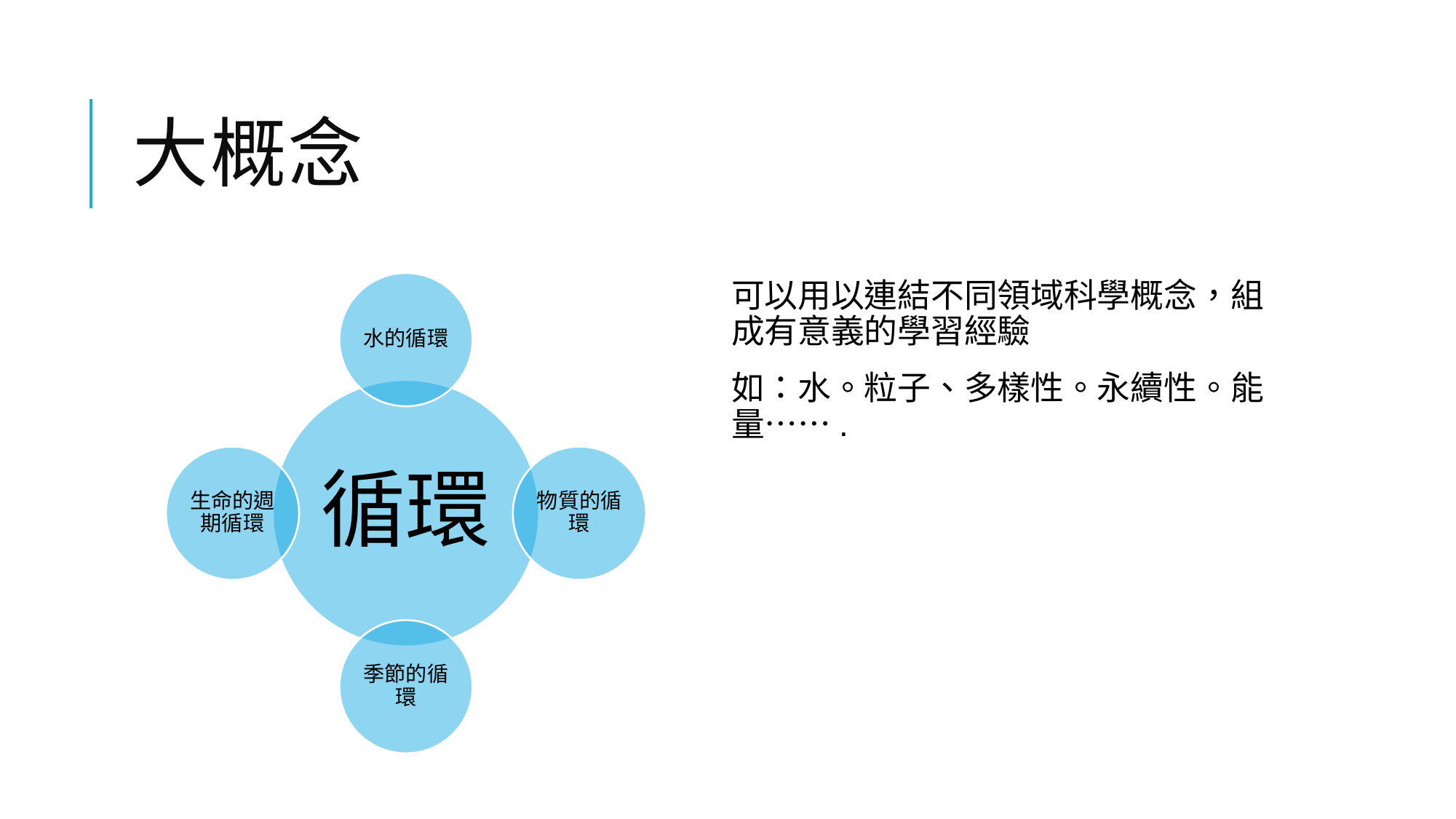

# 大概念
循環
水的循環
物質的循環
季節的循環
生命的週期循環
可以用以連結不同領域科學概念，組成有意義的學習經驗
如：水。粒子、多樣性。永續性。能量…….